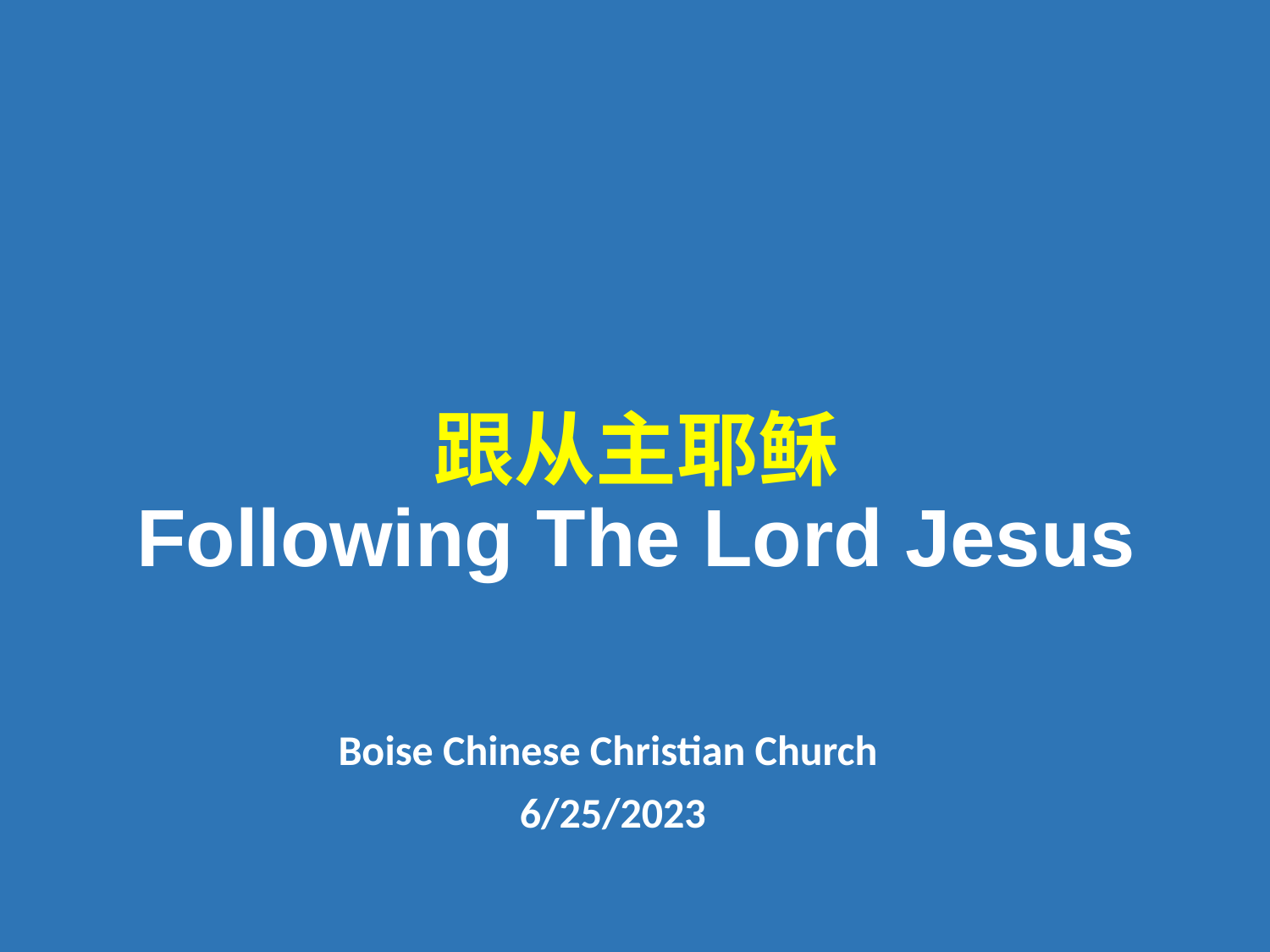

# 跟从主耶稣 Following The Lord Jesus
Boise Chinese Christian Church
6/25/2023